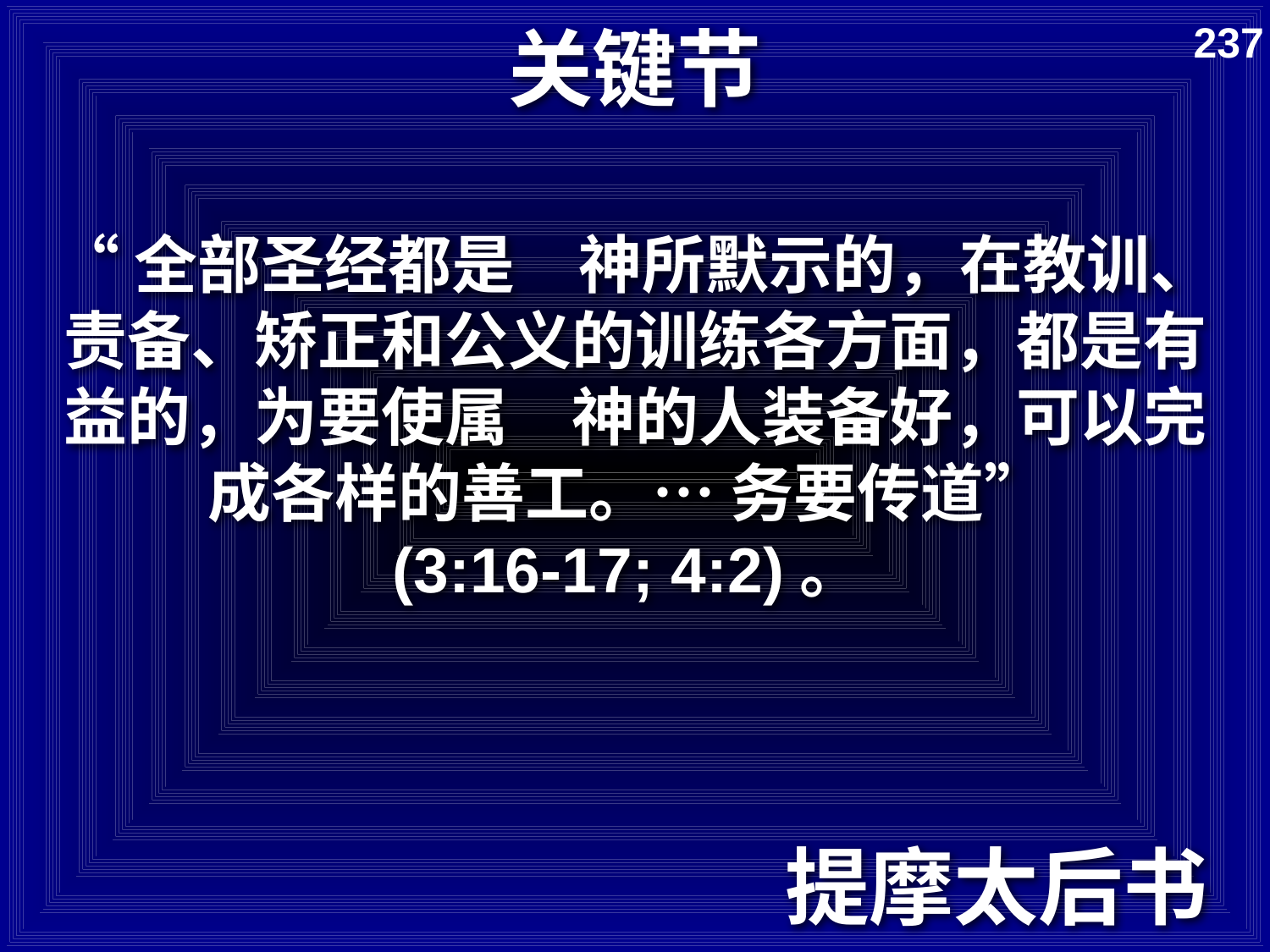

# 关键节
237

“全部圣经都是　神所默示的，在教训、
责备、矫正和公义的训练各方面，都是有益的，为要使属　神的人装备好，可以完成各样的善工。… 务要传道”
(3:16-17; 4:2)。
提摩太后书